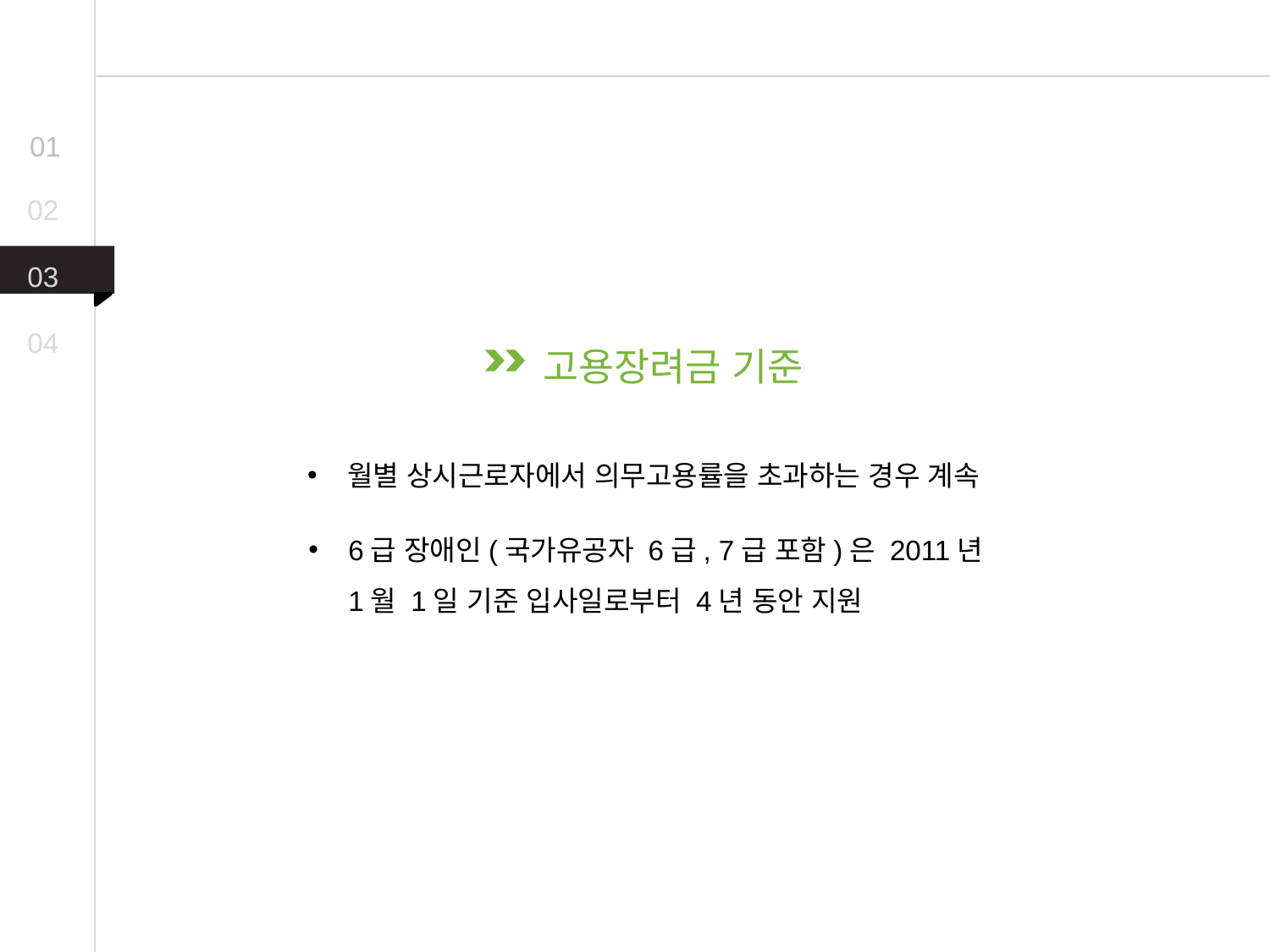

01
02

03

04
고용장려금 기준

월별 상시근로자에서 의무고용률을 초과하는 경우 계속
6급 장애인(국가유공자 6급, 7급 포함)은 2011년 1월 1일 기준 입사일로부터 4년 동안 지원